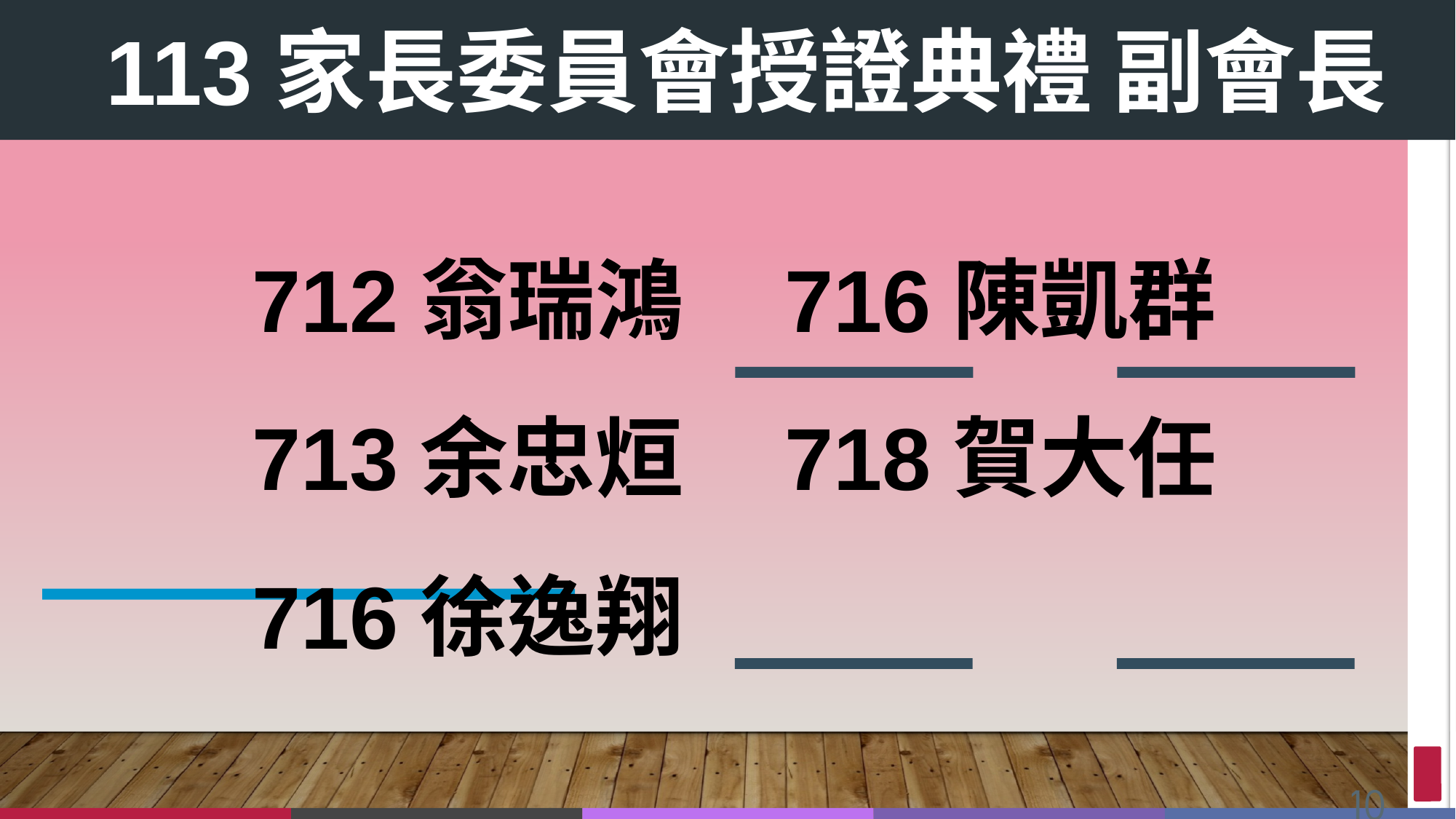

# 113家長委員會授證典禮 副會長
712翁瑞鴻    716陳凱群
713余忠烜    718賀大任
716徐逸翔

10